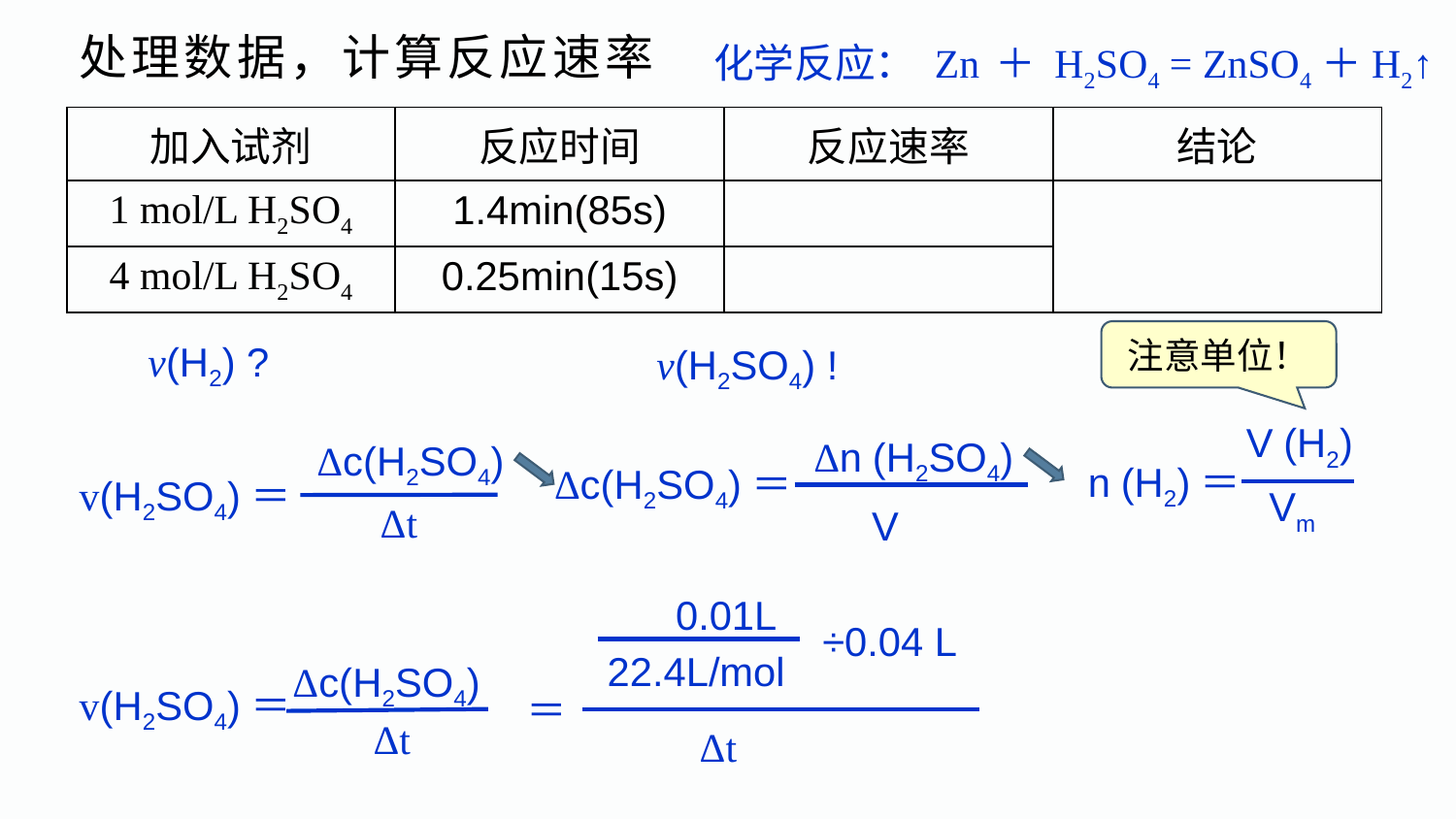

# 处理数据，计算反应速率
化学反应： Zn ＋ H2SO4 = ZnSO4＋H2↑
| 加入试剂 | 反应时间 | 反应速率 | 结论 |
| --- | --- | --- | --- |
| 1 mol/L H2SO4 | 1.4min(85s) |  |  |
| 4 mol/L H2SO4 | 0.25min(15s) |  |  |
注意单位！
v(H2) ?
v(H2SO4) !
V (H2)
n (H2)＝
Vm
Δn (H2SO4)
Δc(H2SO4)＝
V
Δc(H2SO4)
v(H2SO4)＝
Δt

0.01L
22.4L/mol
÷0.04 L
＝
Δt
Δc(H2SO4)
v(H2SO4)＝
Δt